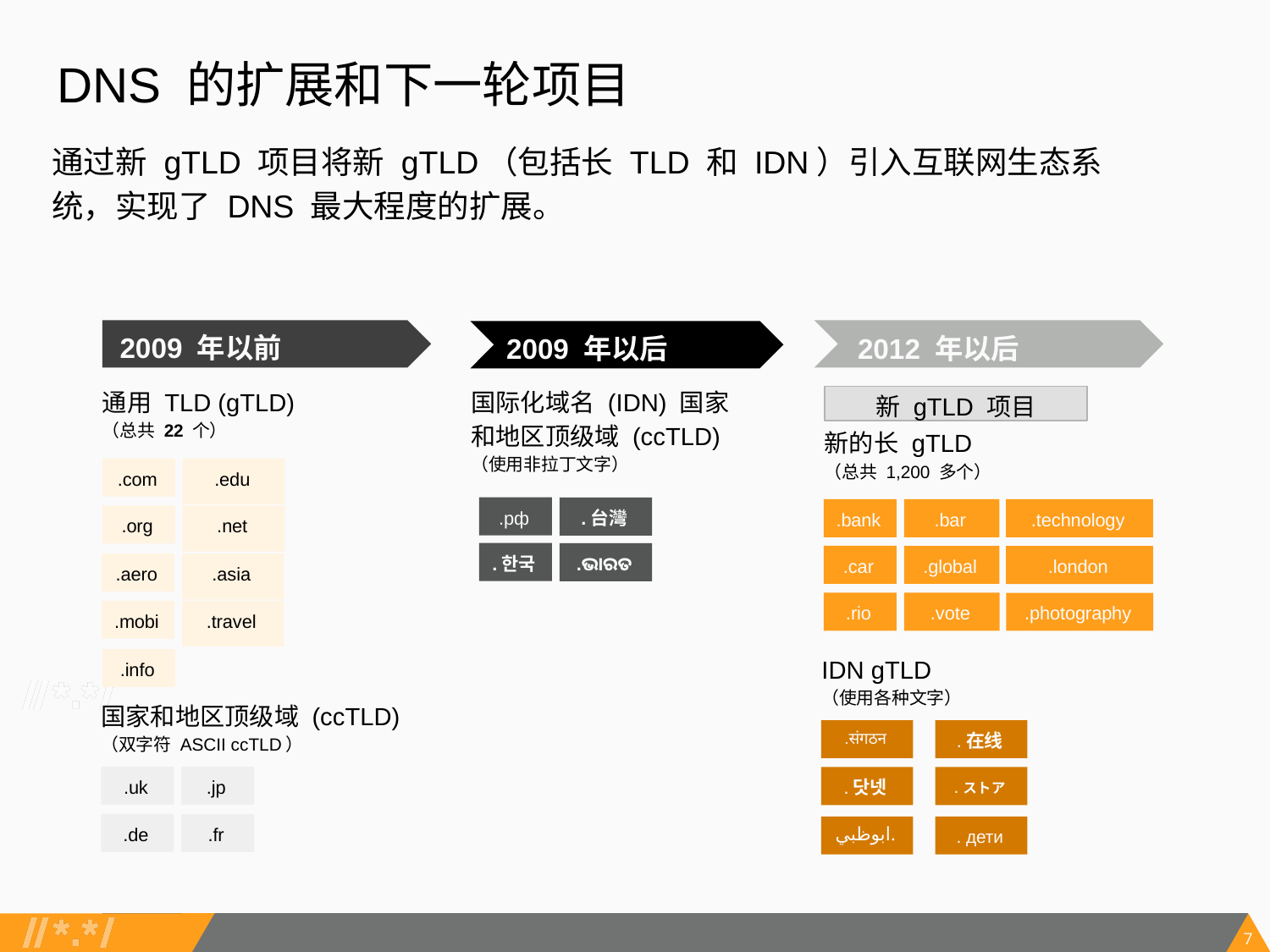

# DNS 的扩展和下一轮项目
通过新 gTLD 项目将新 gTLD（包括长 TLD 和 IDN）引入互联网生态系统，实现了 DNS 最大程度的扩展。
2009 年以前
2016 年
2012 年以后
2009 年以后

通用 TLD (gTLD)
（总共 22 个）
国际化域名 (IDN) 国家和地区顶级域 (ccTLD)
（使用非拉丁文字）
新 gTLD 项目
新的长 gTLD
（总共 1,200 多个）

.edu
.com
.рф
.台灣
.bank
.bar
.technology
.net
.org
.한국
.ଭାରତ
.car
.global
.london
.asia
.aero
.vote
.rio
.photography
.travel
.mobi
IDN gTLD
（使用各种文字）
.info
国家和地区顶级域 (ccTLD)
（双字符 ASCII ccTLD）
.संगठन
.在线
.uk
.jp
.닷넷
.ストア
.de
.fr
ابوظبي.
. дети